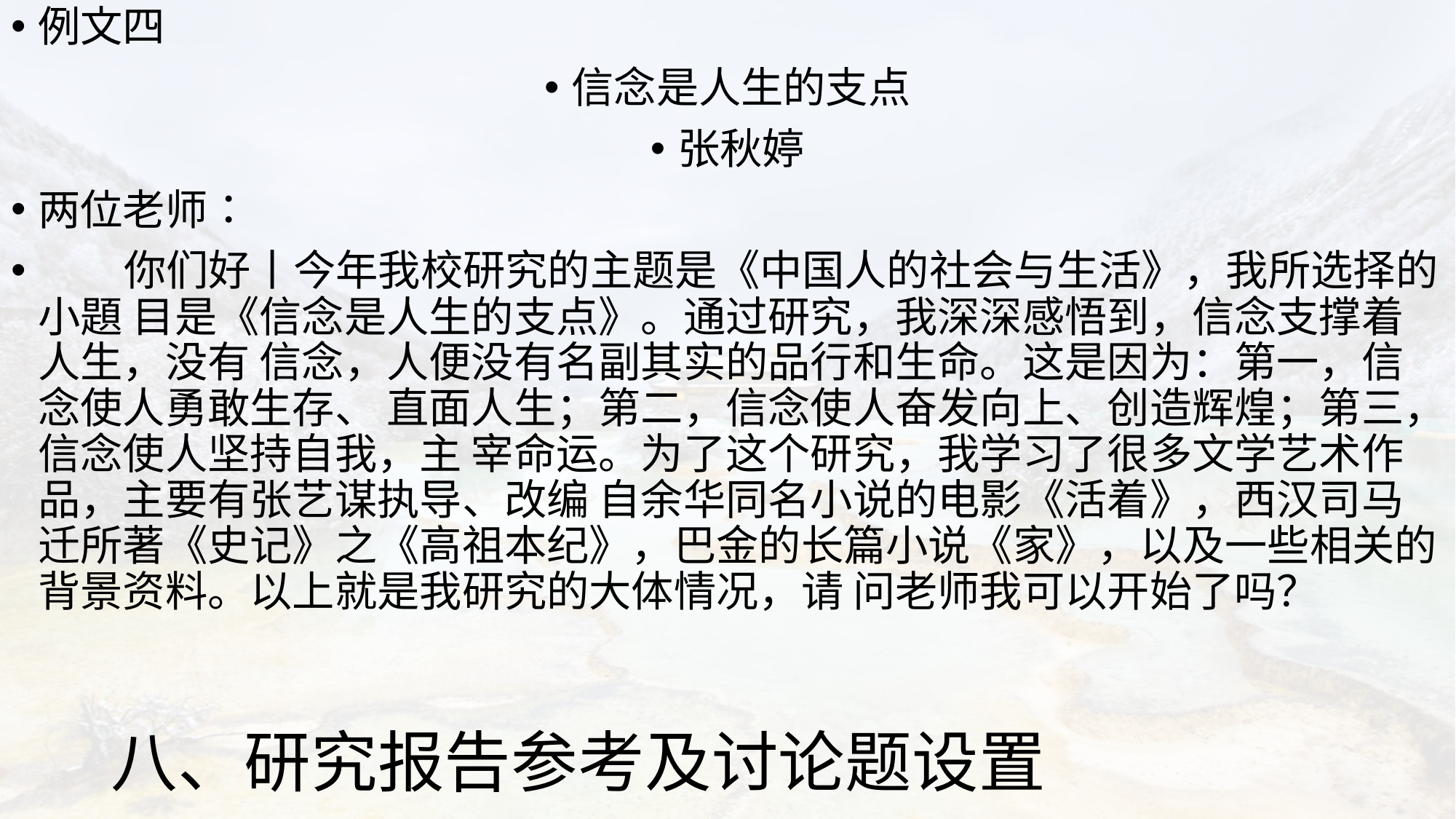

例文四
信念是人生的支点
张秋婷
两位老师：
        你们好丨今年我校研究的主题是《中国人的社会与生活》，我所选择的小題 目是《信念是人生的支点》。通过研究，我深深感悟到，信念支撑着人生，没有 信念，人便没有名副其实的品行和生命。这是因为：第一，信念使人勇敢生存、 直面人生；第二，信念使人奋发向上、创造辉煌；第三，信念使人坚持自我，主 宰命运。为了这个研究，我学习了很多文学艺术作品，主要有张艺谋执导、改编 自余华同名小说的电影《活着》，西汉司马迁所著《史记》之《高祖本纪》，巴金的长篇小说《家》，以及一些相关的背景资料。以上就是我研究的大体情况，请 问老师我可以开始了吗？
# 八、研究报告参考及讨论题设置